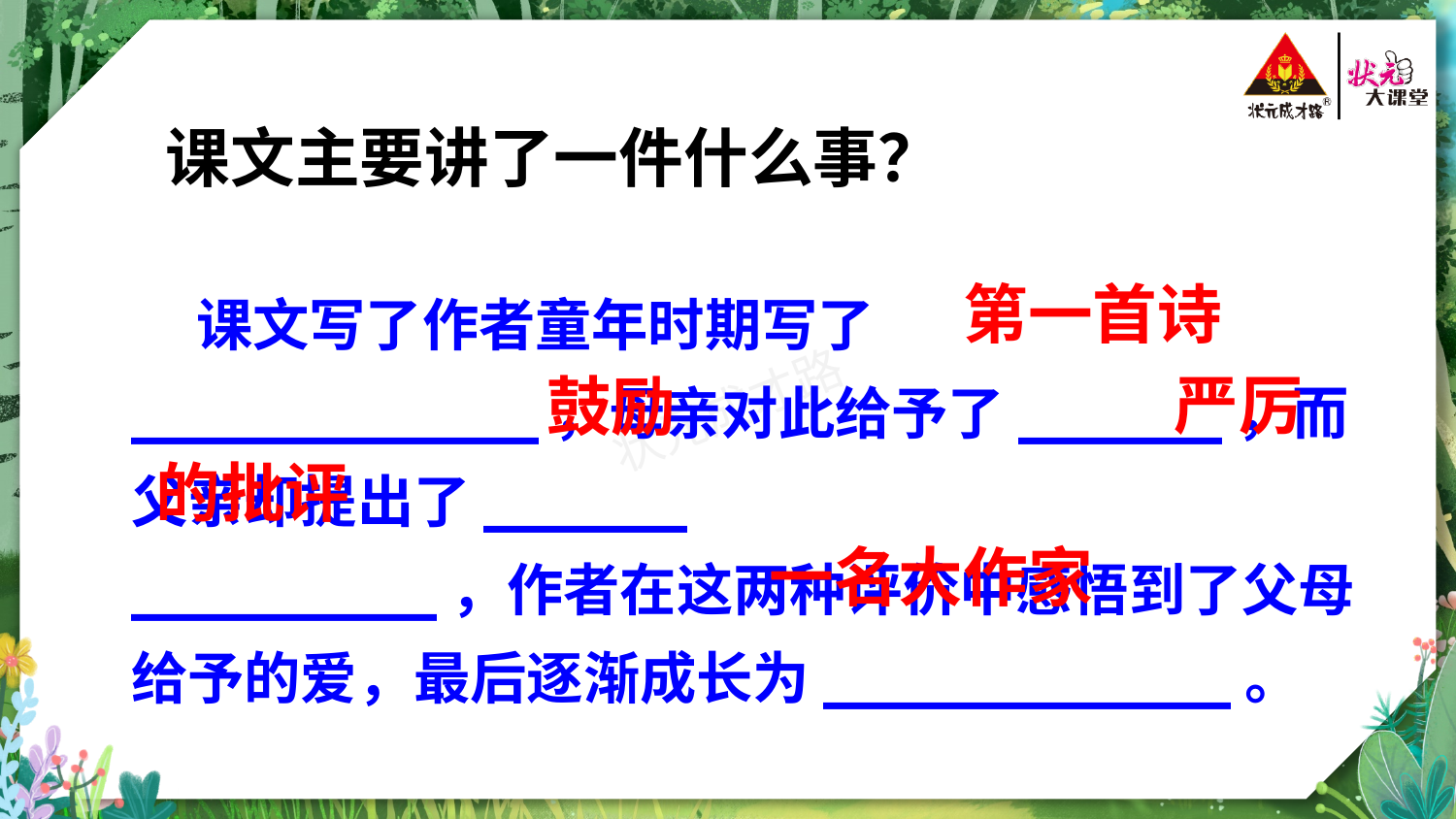

课文主要讲了一件什么事？
第一首诗
    课文写了作者童年时期写了____________，母亲对此给予了______，而父亲却提出了______
_________，作者在这两种评价中感悟到了父母给予的爱，最后逐渐成长为____________。
严厉
鼓励
的批评
一名大作家